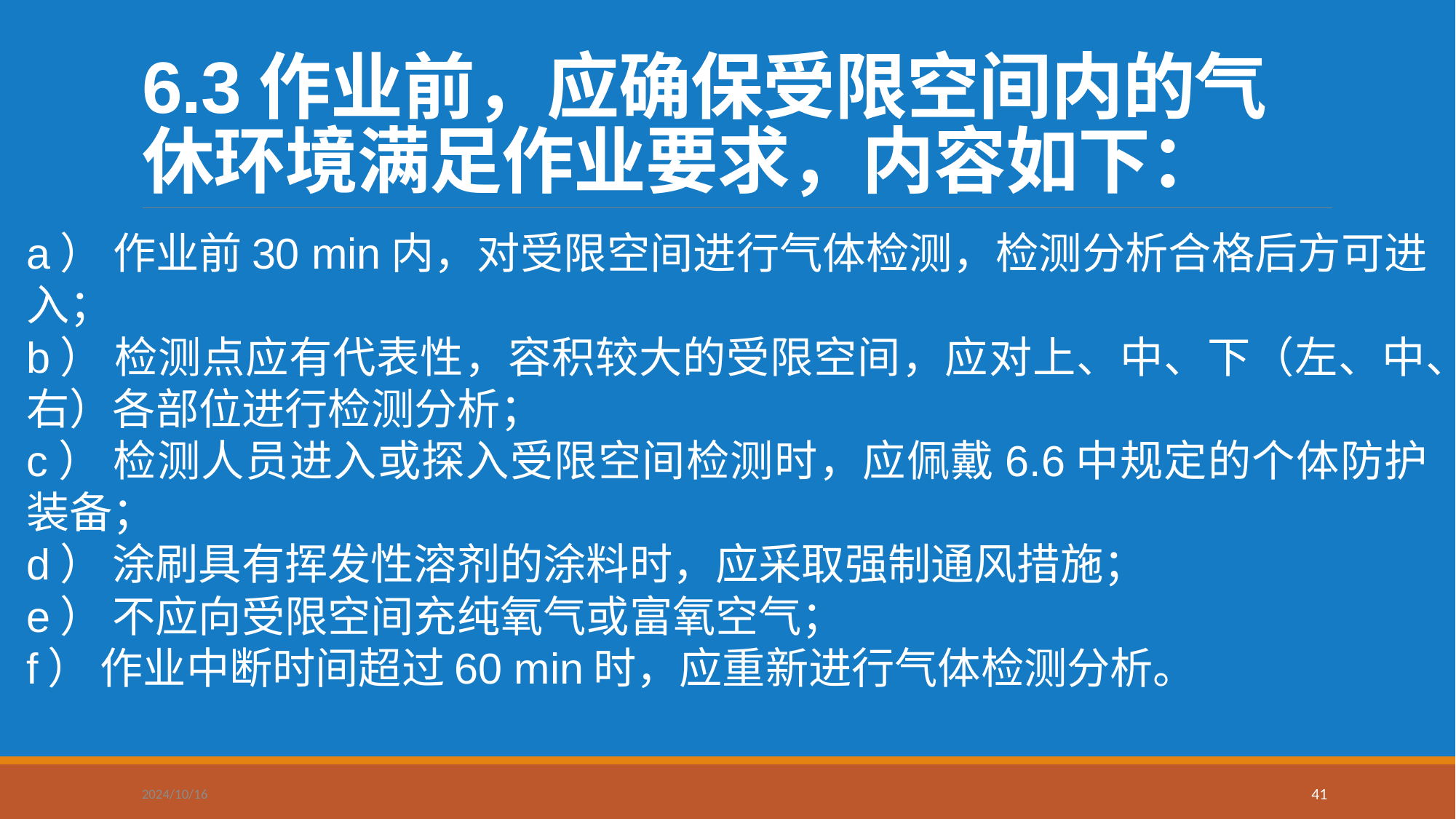

# 6.3作业前，应确保受限空间内的气休环境满足作业要求，内容如下：
a） 作业前30 min内，对受限空间进行气体检测，检测分析合格后方可进入；
b） 检测点应有代表性，容积较大的受限空间，应对上、中、下（左、中、右）各部位进行检测分析；
c） 检测人员进入或探入受限空间检测时，应佩戴6.6中规定的个体防护装备；
d） 涂刷具有挥发性溶剂的涂料时，应采取强制通风措施；
e） 不应向受限空间充纯氧气或富氧空气；
f） 作业中断时间超过60 min时，应重新进行气体检测分析。

2024/10/16
41